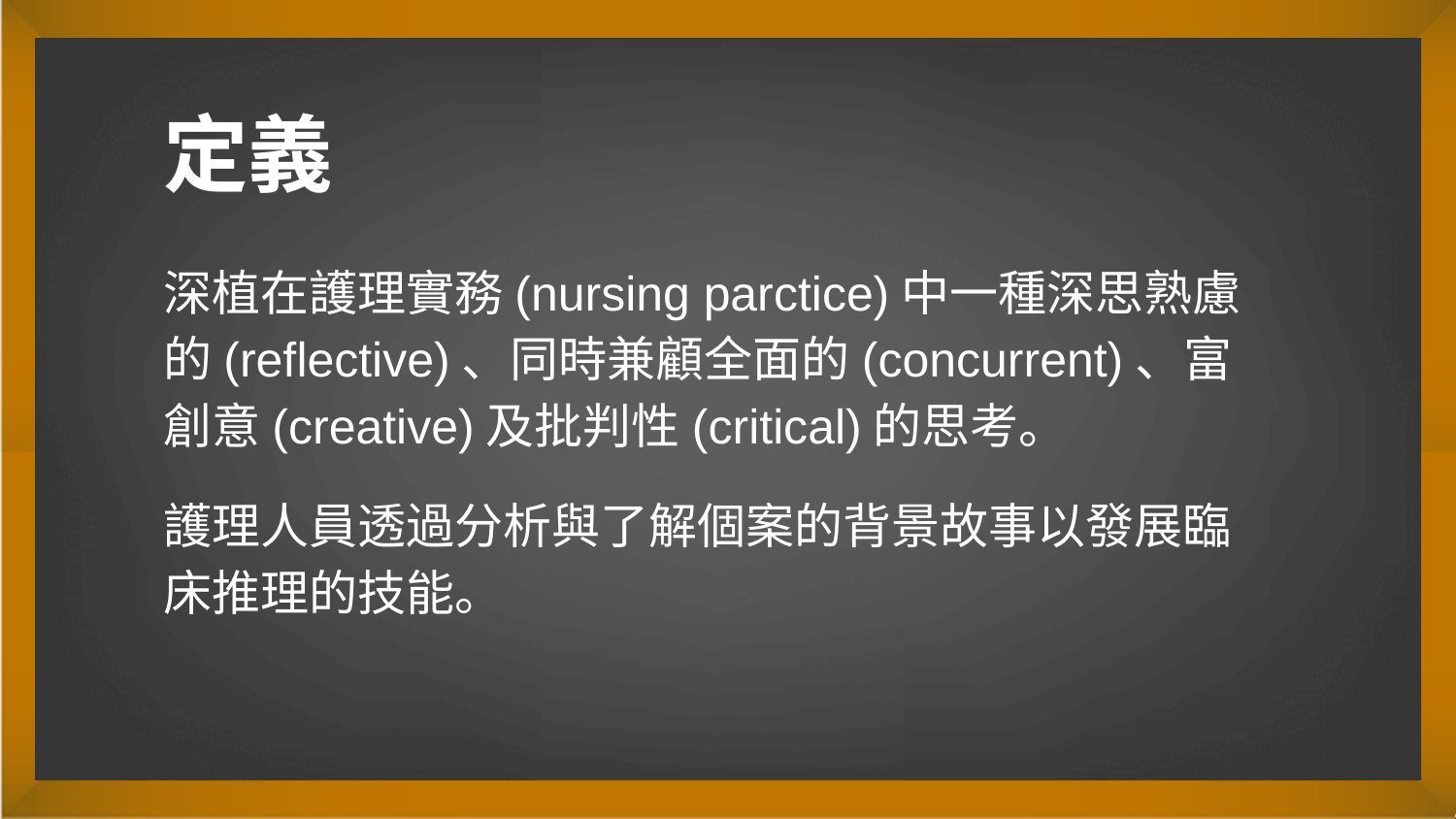

定義
深植在護理實務(nursing parctice)中一種深思熟慮的(reflective)、同時兼顧全面的(concurrent)、富創意(creative)及批判性(critical)的思考。
護理人員透過分析與了解個案的背景故事以發展臨床推理的技能。